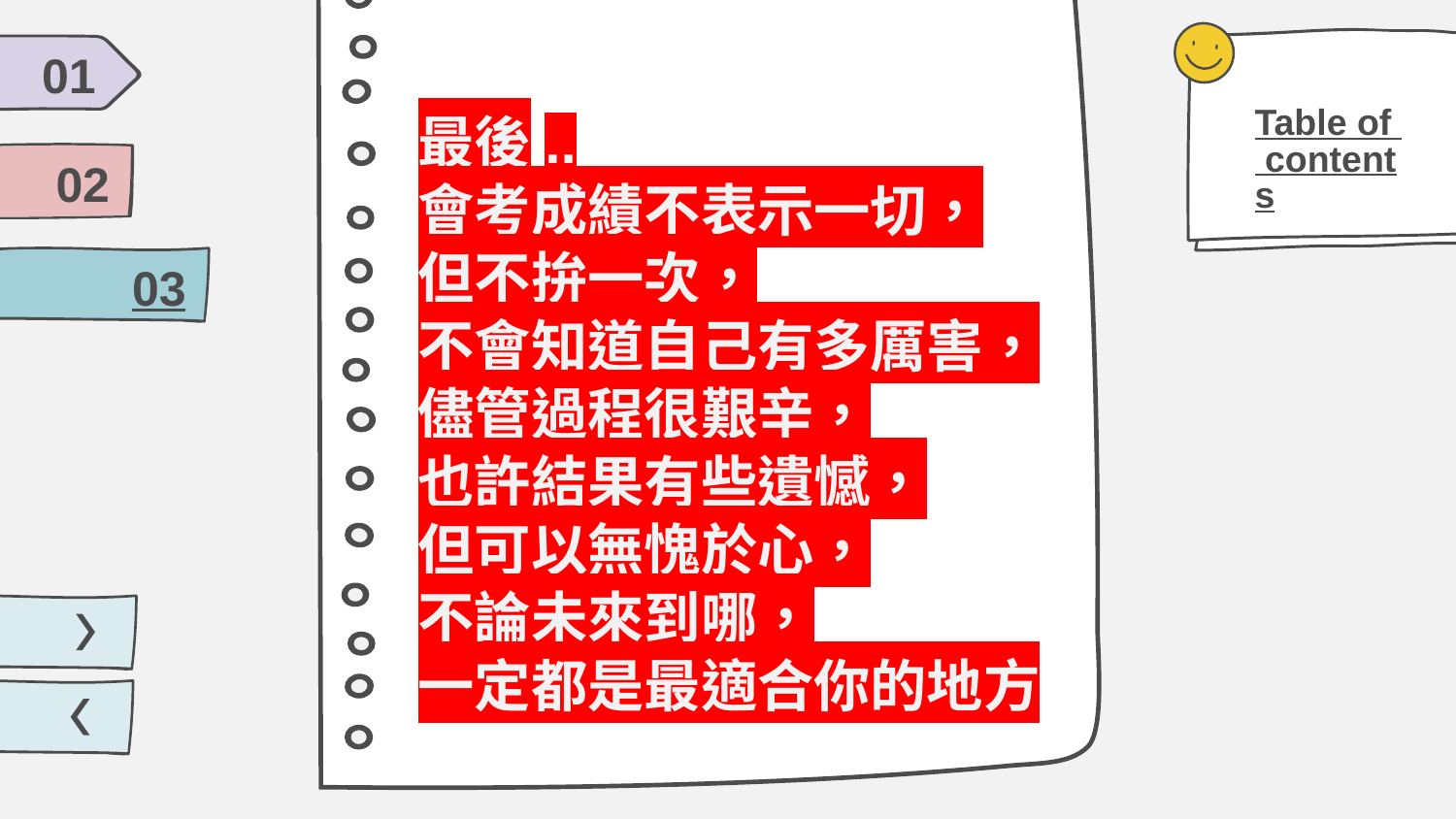

01
Table of  contents
最後..
會考成績不表示一切，
但不拚一次，
不會知道自己有多厲害，
儘管過程很艱辛，
也許結果有些遺憾，
但可以無愧於心，
不論未來到哪，
一定都是最適合你的地方
02
03